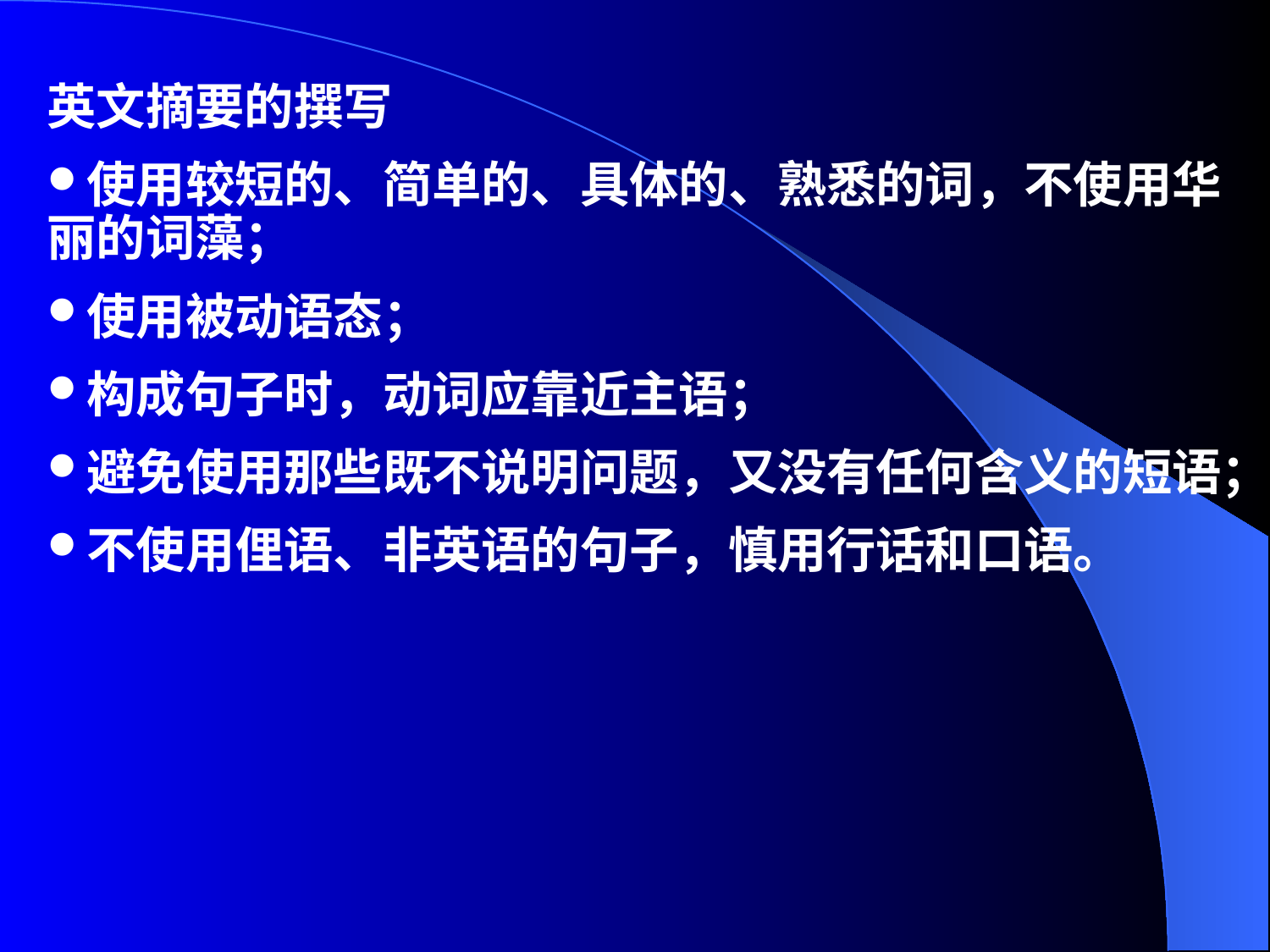

英文摘要的撰写
使用较短的、简单的、具体的、熟悉的词，不使用华丽的词藻；
使用被动语态；
构成句子时，动词应靠近主语；
避免使用那些既不说明问题，又没有任何含义的短语；
不使用俚语、非英语的句子，慎用行话和口语。